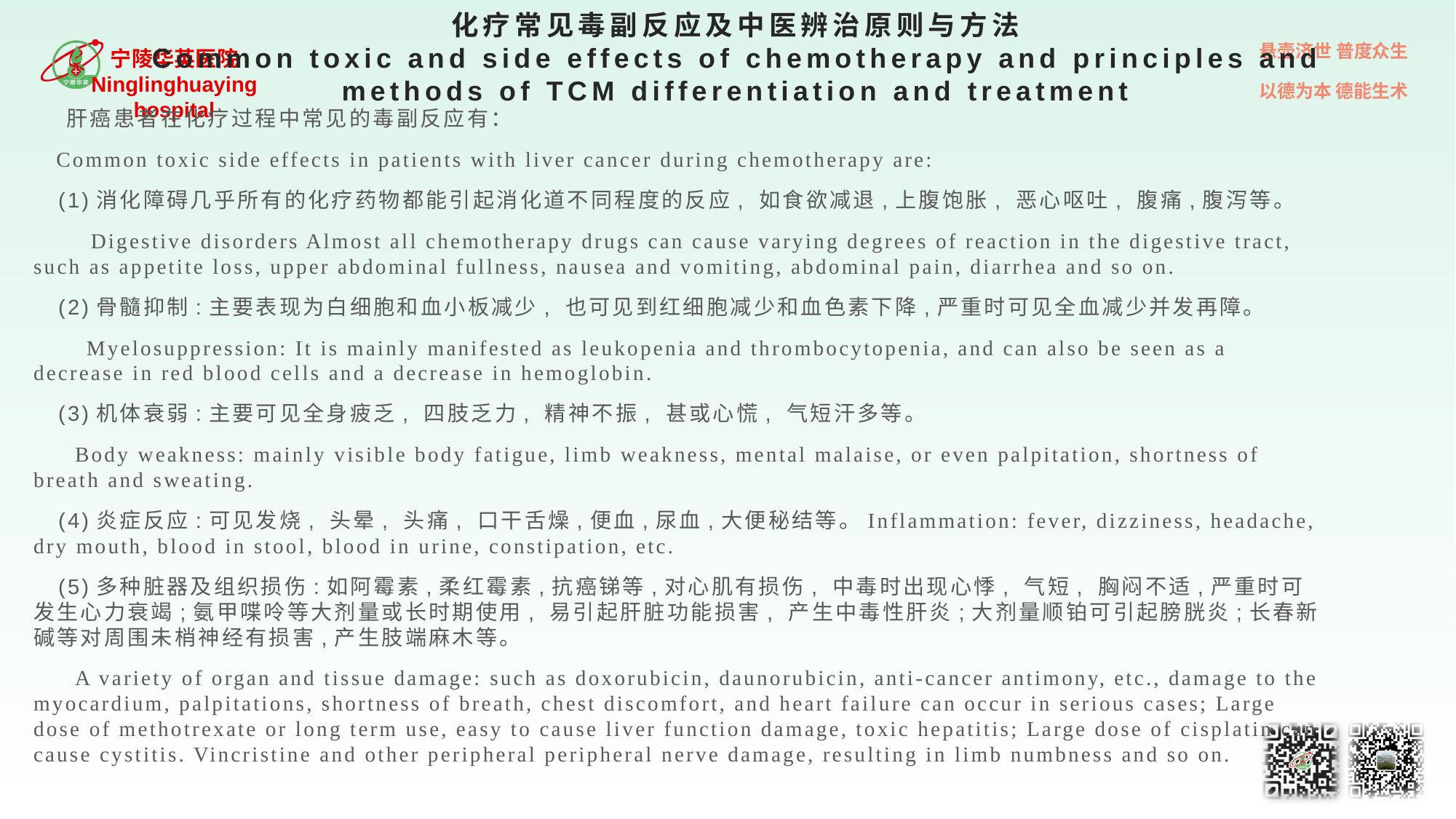

# 化疗常见毒副反应及中医辨治原则与方法 Common toxic and side effects of chemotherapy and principles and methods of TCM differentiation and treatment
    肝癌患者在化疗过程中常见的毒副反应有：
   Common toxic side effects in patients with liver cancer during chemotherapy are:
   (1)消化障碍几乎所有的化疗药物都能引起消化道不同程度的反应, 如食欲减退,上腹饱胀, 恶心呕吐, 腹痛,腹泻等。
       Digestive disorders Almost all chemotherapy drugs can cause varying degrees of reaction in the digestive tract, such as appetite loss, upper abdominal fullness, nausea and vomiting, abdominal pain, diarrhea and so on.
   (2)骨髓抑制:主要表现为白细胞和血小板减少, 也可见到红细胞减少和血色素下降,严重时可见全血减少并发再障。
       Myelosuppression: It is mainly manifested as leukopenia and thrombocytopenia, and can also be seen as a decrease in red blood cells and a decrease in hemoglobin.
   (3)机体衰弱:主要可见全身疲乏, 四肢乏力, 精神不振, 甚或心慌, 气短汗多等。
     Body weakness: mainly visible body fatigue, limb weakness, mental malaise, or even palpitation, shortness of breath and sweating.
   (4)炎症反应:可见发烧, 头晕, 头痛, 口干舌燥,便血,尿血,大便秘结等。Inflammation: fever, dizziness, headache, dry mouth, blood in stool, blood in urine, constipation, etc.
   (5)多种脏器及组织损伤:如阿霉素,柔红霉素,抗癌锑等,对心肌有损伤, 中毒时出现心悸, 气短, 胸闷不适,严重时可发生心力衰竭;氨甲喋呤等大剂量或长时期使用, 易引起肝脏功能损害, 产生中毒性肝炎;大剂量顺铂可引起膀胱炎;长春新碱等对周围未梢神经有损害,产生肢端麻木等。
     A variety of organ and tissue damage: such as doxorubicin, daunorubicin, anti-cancer antimony, etc., damage to the myocardium, palpitations, shortness of breath, chest discomfort, and heart failure can occur in serious cases; Large dose of methotrexate or long term use, easy to cause liver function damage, toxic hepatitis; Large dose of cisplatin can cause cystitis. Vincristine and other peripheral peripheral nerve damage, resulting in limb numbness and so on.